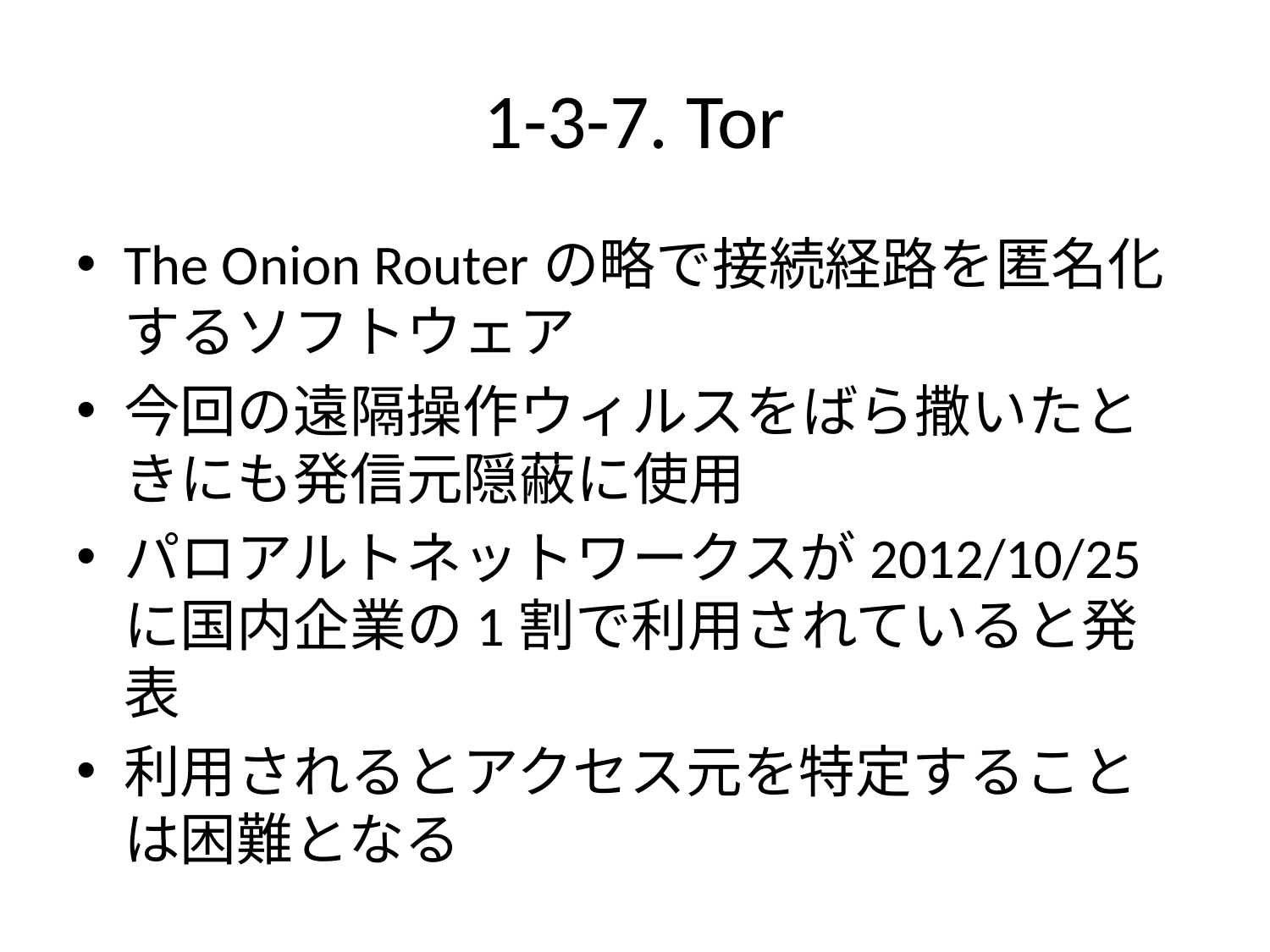

# 1-3-7. Tor
The Onion Routerの略で接続経路を匿名化するソフトウェア
今回の遠隔操作ウィルスをばら撒いたときにも発信元隠蔽に使用
パロアルトネットワークスが2012/10/25に国内企業の1割で利用されていると発表
利用されるとアクセス元を特定することは困難となる